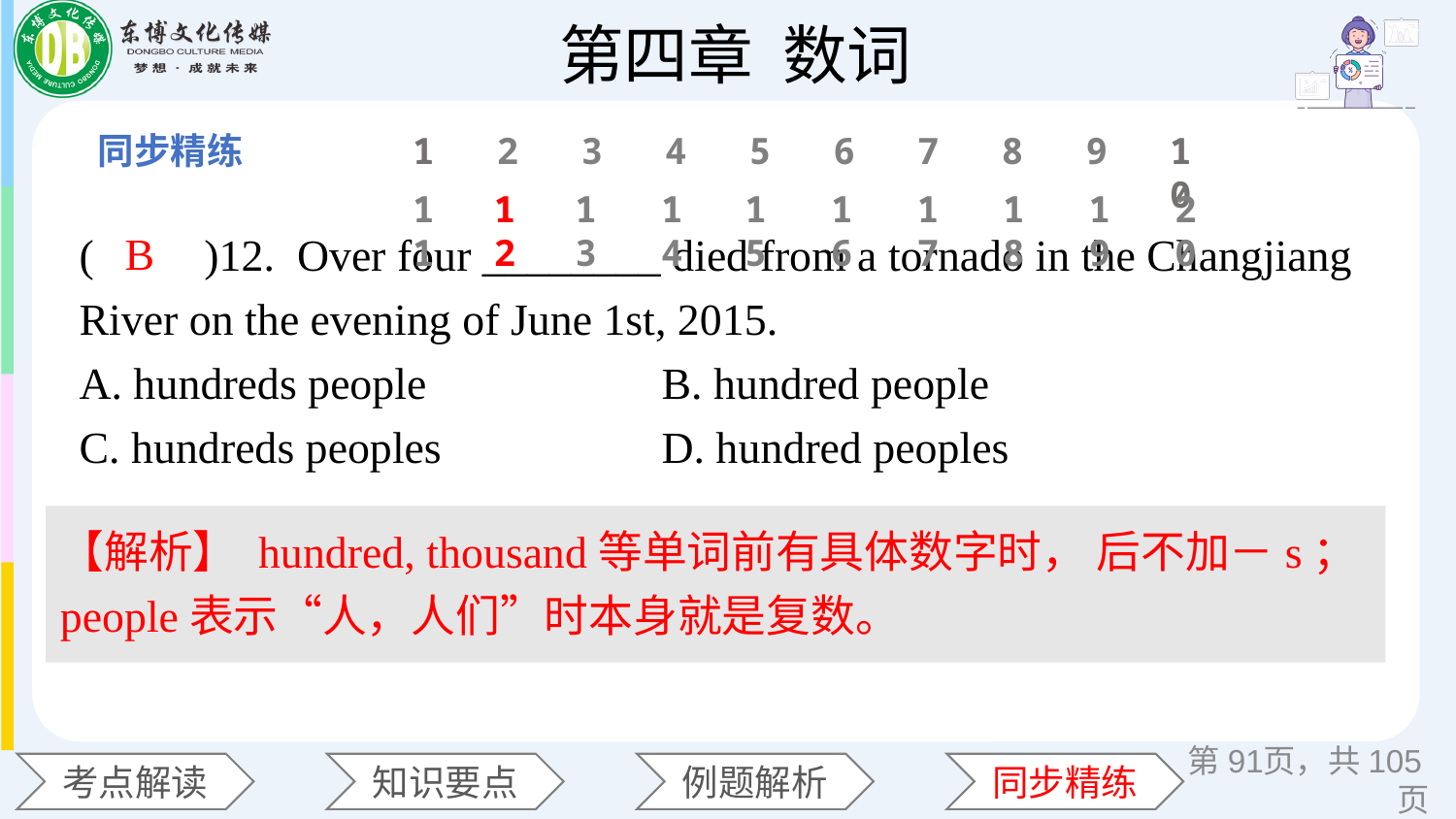

1
2
3
4
5
6
7
8
9
10
11
12
13
14
15
16
17
18
19
20
(　　)12.  Over four ________ died from a tornado in the Changjiang River on the evening of June 1st, 2015.
A. hundreds people    		B. hundred people
C. hundreds peoples    		D. hundred peoples
B
【解析】 hundred, thousand等单词前有具体数字时， 后不加－s；people表示“人，人们”时本身就是复数。
第91页，共105页